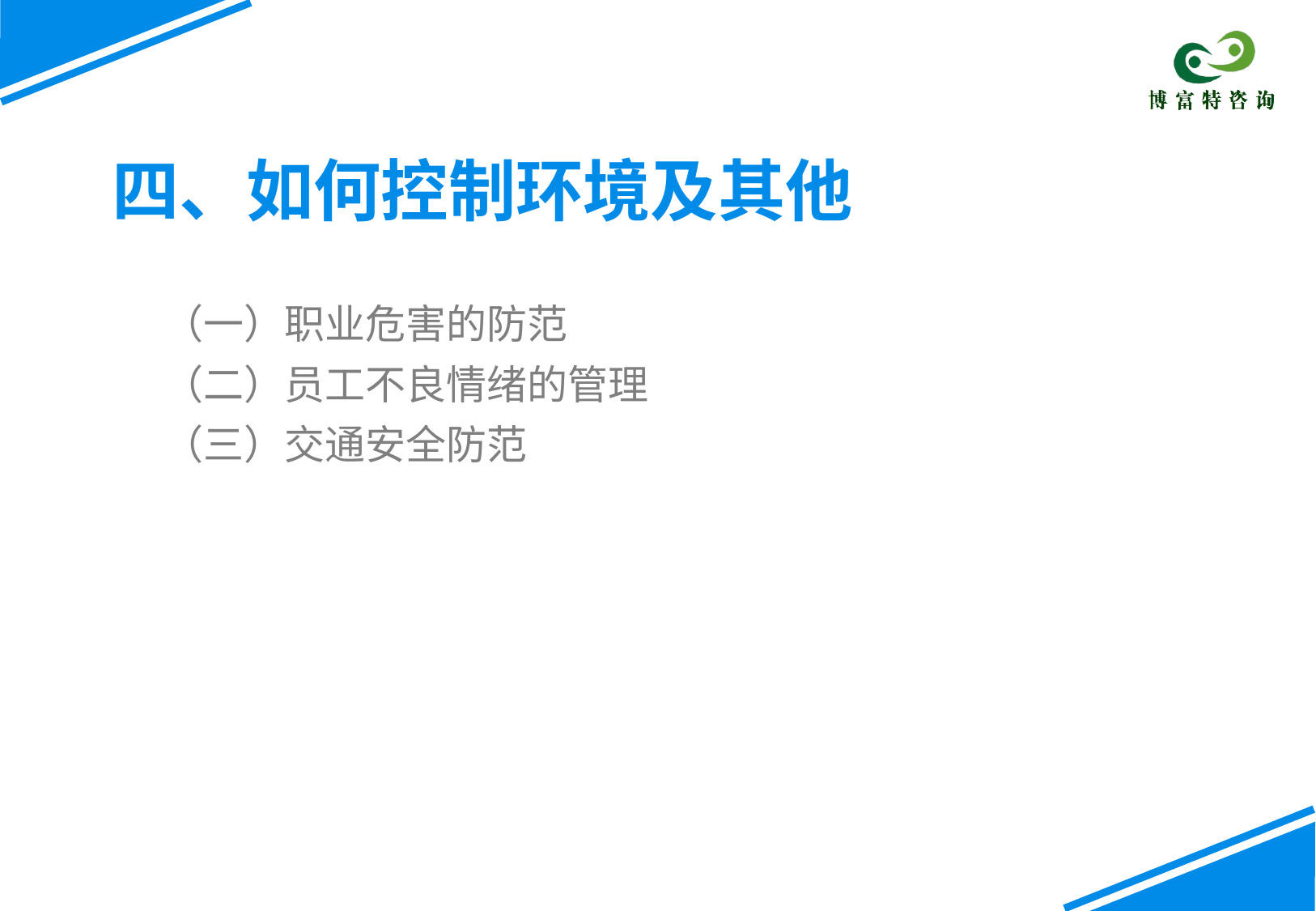

四、如何控制环境及其他
（一）职业危害的防范
（二）员工不良情绪的管理
（三）交通安全防范